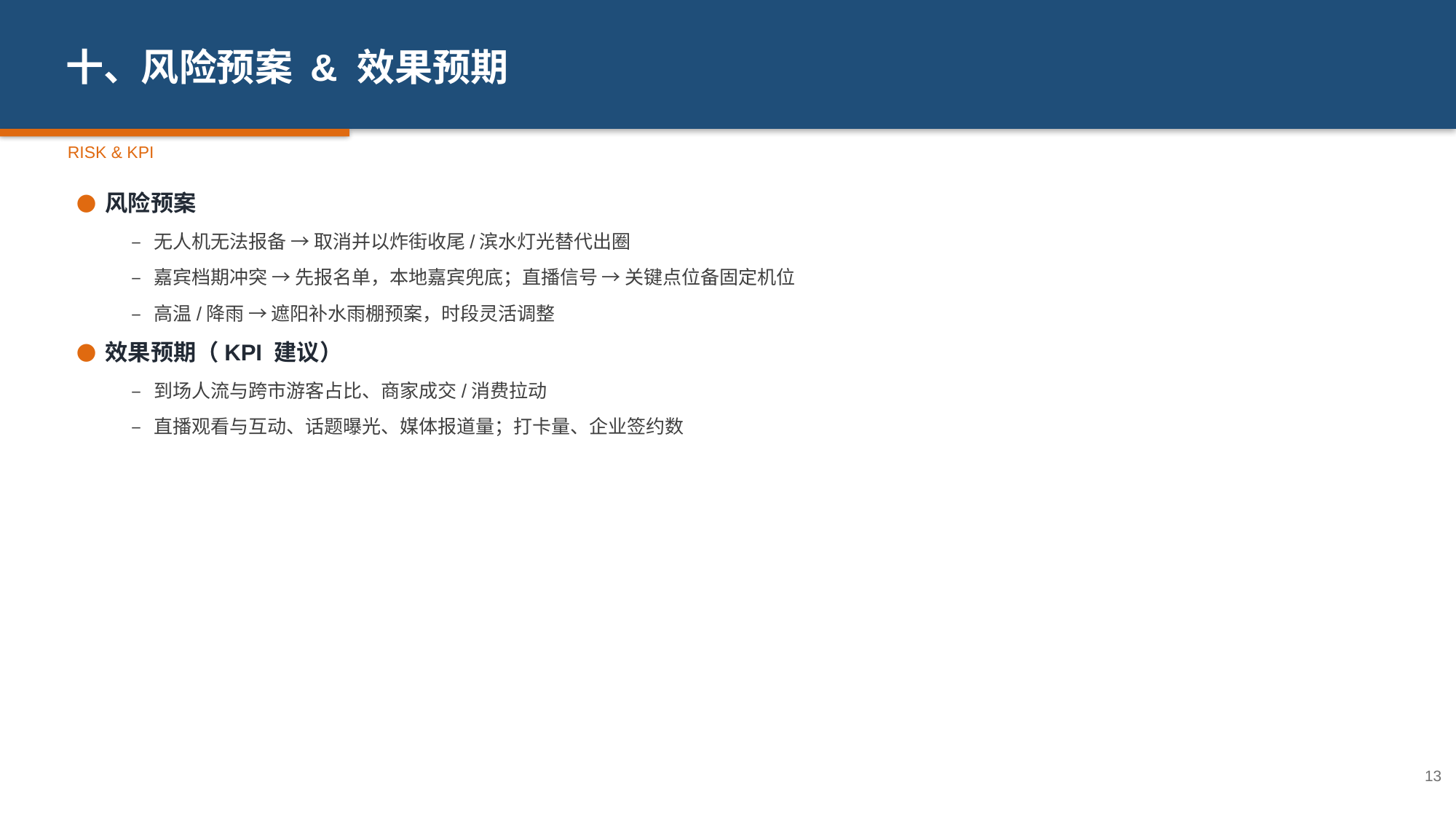

十、风险预案 & 效果预期

RISK & KPI
● 风险预案
–  无人机无法报备 → 取消并以炸街收尾/滨水灯光替代出圈
–  嘉宾档期冲突 → 先报名单，本地嘉宾兜底；直播信号 → 关键点位备固定机位
–  高温/降雨 → 遮阳补水雨棚预案，时段灵活调整
● 效果预期（KPI 建议）
–  到场人流与跨市游客占比、商家成交/消费拉动
–  直播观看与互动、话题曝光、媒体报道量；打卡量、企业签约数
13